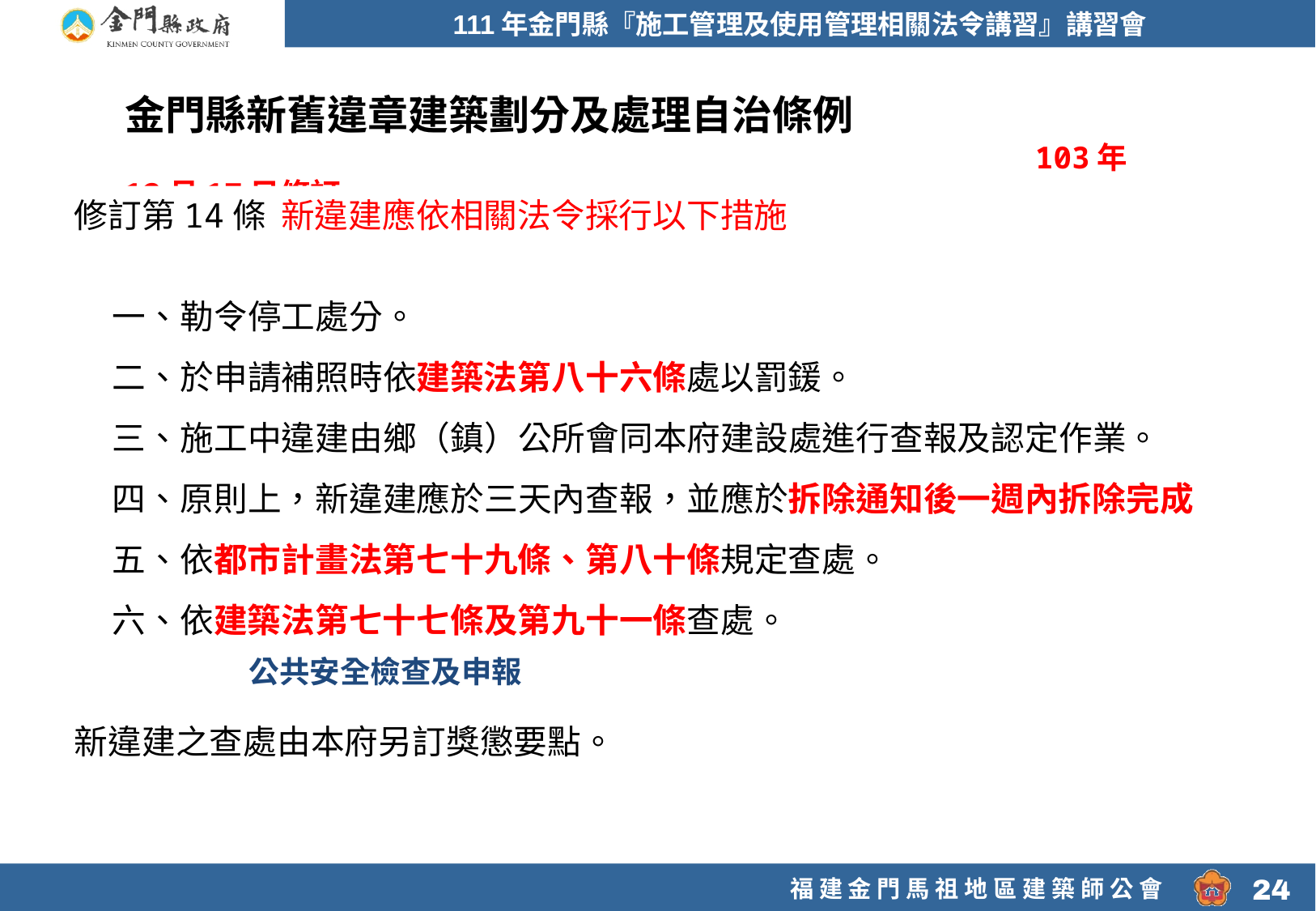

金門縣新舊違章建築劃分及處理自治條例
                                                  103年12月17日修訂
修訂第14條  新違建應依相關法令採行以下措施

    一、勒令停工處分。
    二、於申請補照時依建築法第八十六條處以罰鍰。
    三、施工中違建由鄉（鎮）公所會同本府建設處進行查報及認定作業。
    四、原則上，新違建應於三天內查報，並應於拆除通知後一週內拆除完成
    五、依都市計畫法第七十九條、第八十條規定查處。
    六、依建築法第七十七條及第九十一條查處。

新違建之查處由本府另訂獎懲要點。
公共安全檢查及申報
24